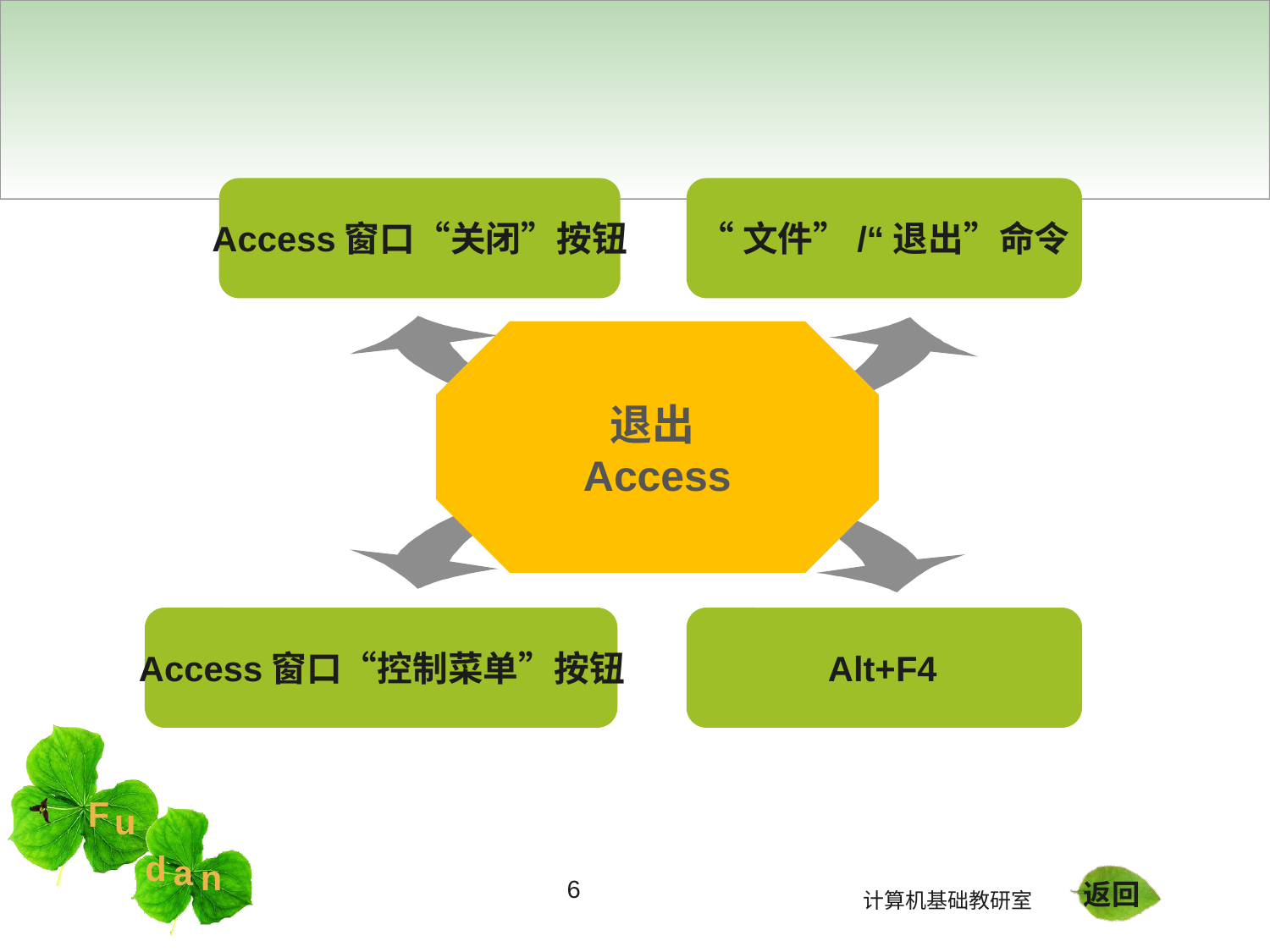

Access窗口“关闭”按钮
“文件”/“退出”命令

退出Access

Access窗口“控制菜单”按钮
Alt+F4
6
返回